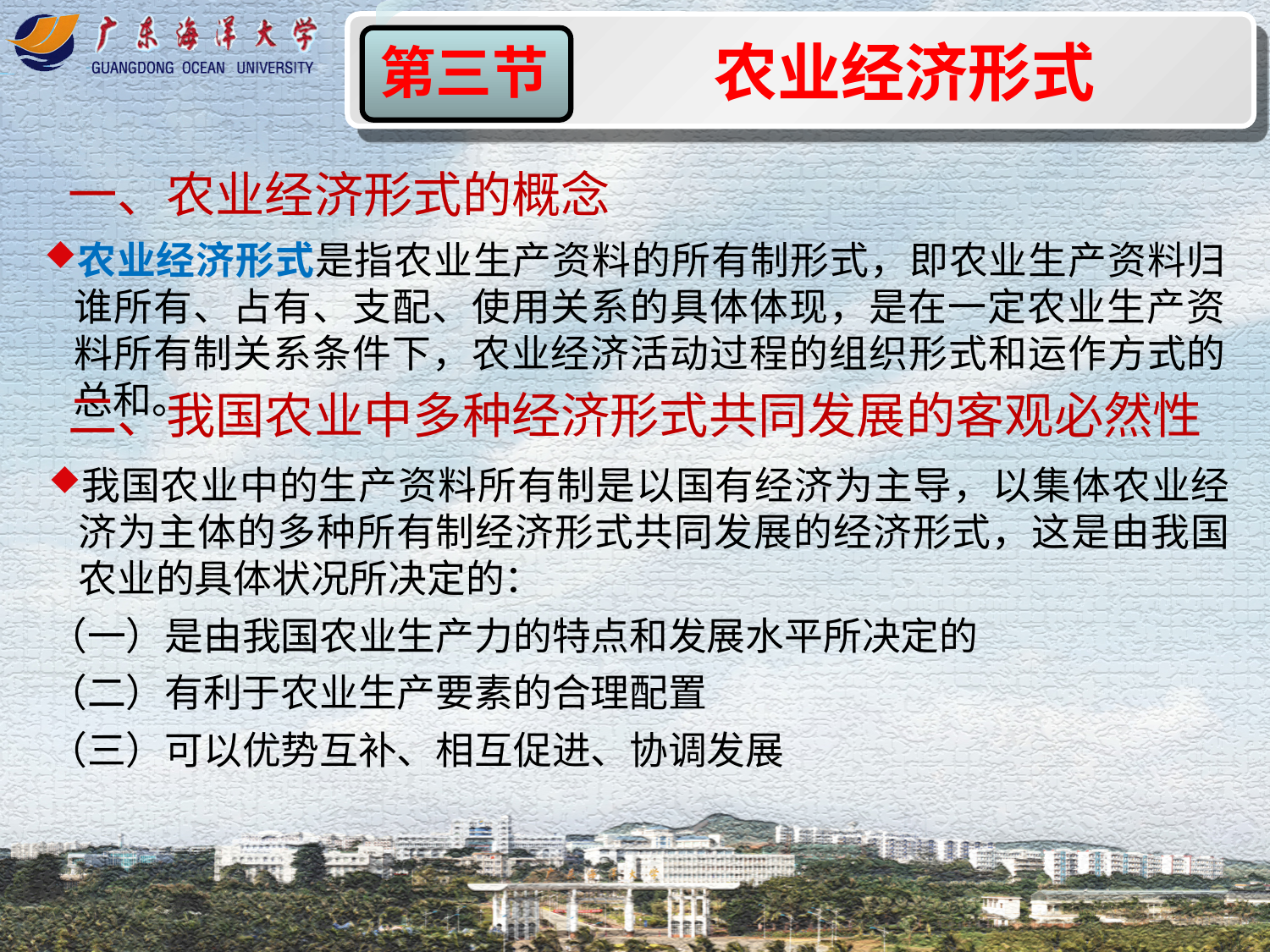

农业经济形式

第三节
一、农业经济形式的概念
农业经济形式是指农业生产资料的所有制形式，即农业生产资料归谁所有、占有、支配、使用关系的具体体现，是在一定农业生产资料所有制关系条件下，农业经济活动过程的组织形式和运作方式的总和。
二、我国农业中多种经济形式共同发展的客观必然性
我国农业中的生产资料所有制是以国有经济为主导，以集体农业经济为主体的多种所有制经济形式共同发展的经济形式，这是由我国农业的具体状况所决定的：
（一）是由我国农业生产力的特点和发展水平所决定的
（二）有利于农业生产要素的合理配置
（三）可以优势互补、相互促进、协调发展